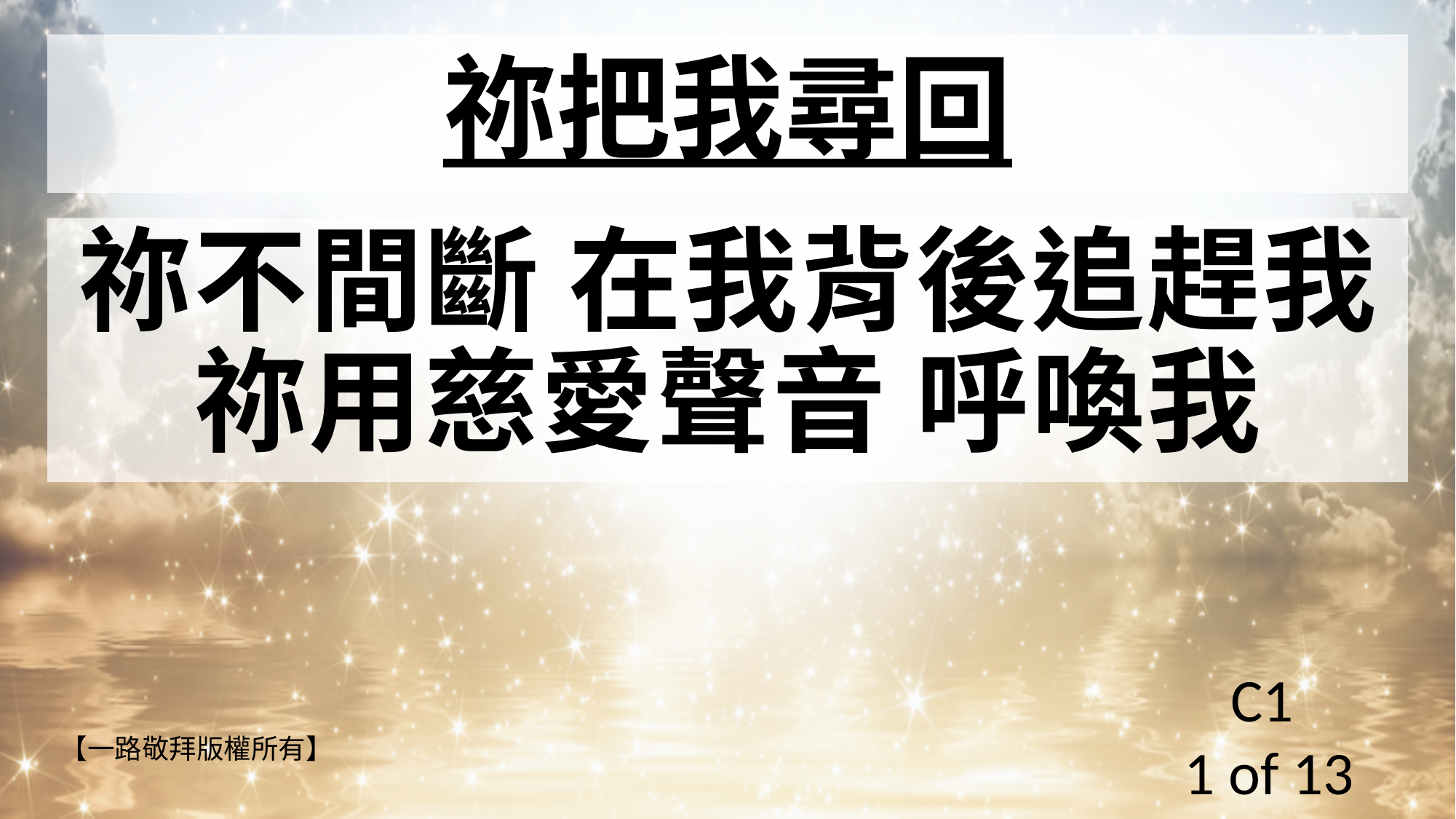

祢把我尋回
祢不間斷 在我背後追趕我
祢用慈愛聲音 呼喚我
C1
1 of 13
【一路敬拜版權所有】